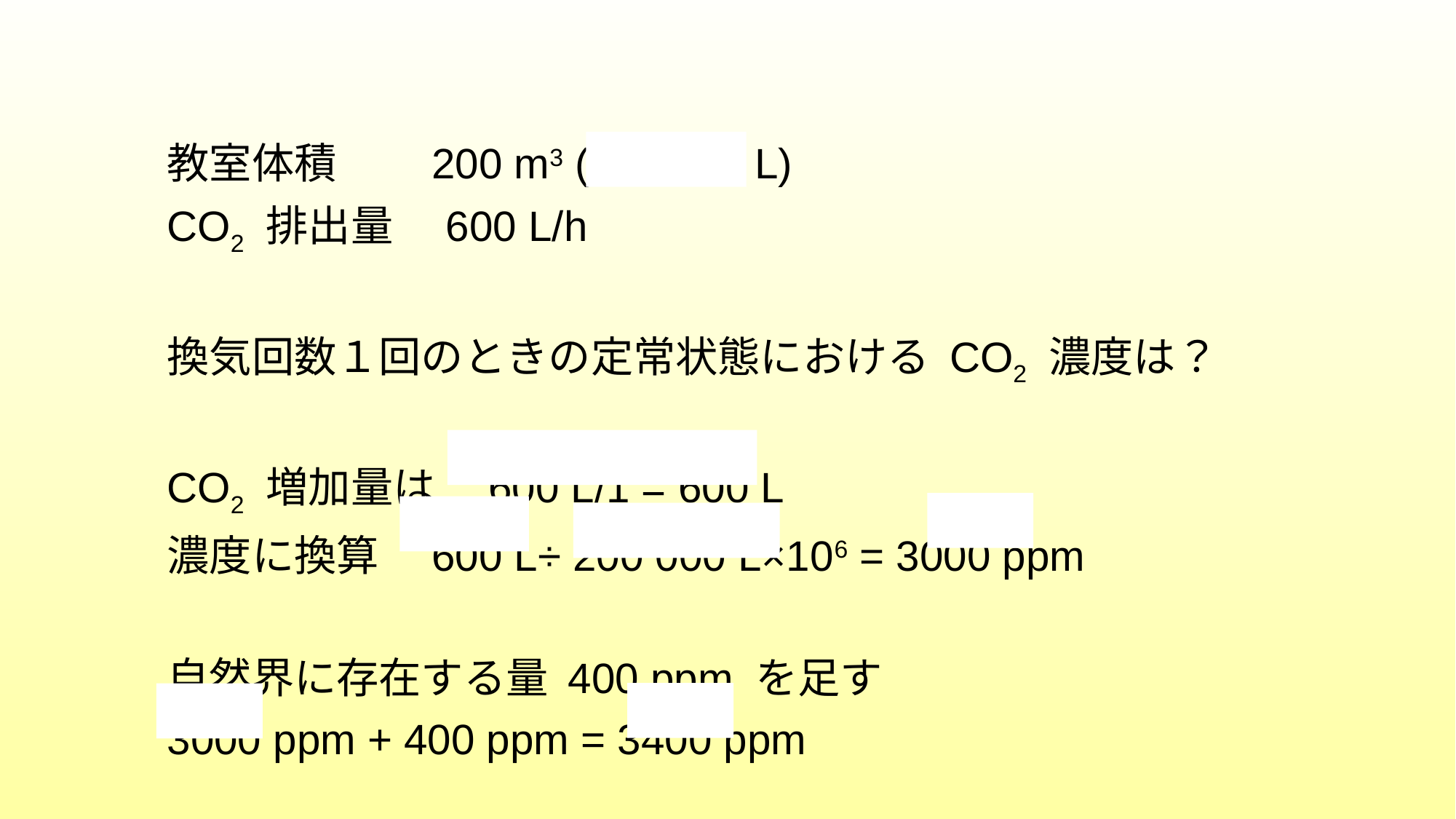

教室体積　　200 m3 (200 000 L)
CO2 排出量　600 L/h

換気回数１回のときの定常状態における CO2 濃度は？

CO2 増加量は　600 L/1 = 600 L
濃度に換算　600 L÷ 200 000 L×106 = 3000 ppm

自然界に存在する量 400 ppm を足す
3000 ppm + 400 ppm = 3400 ppm